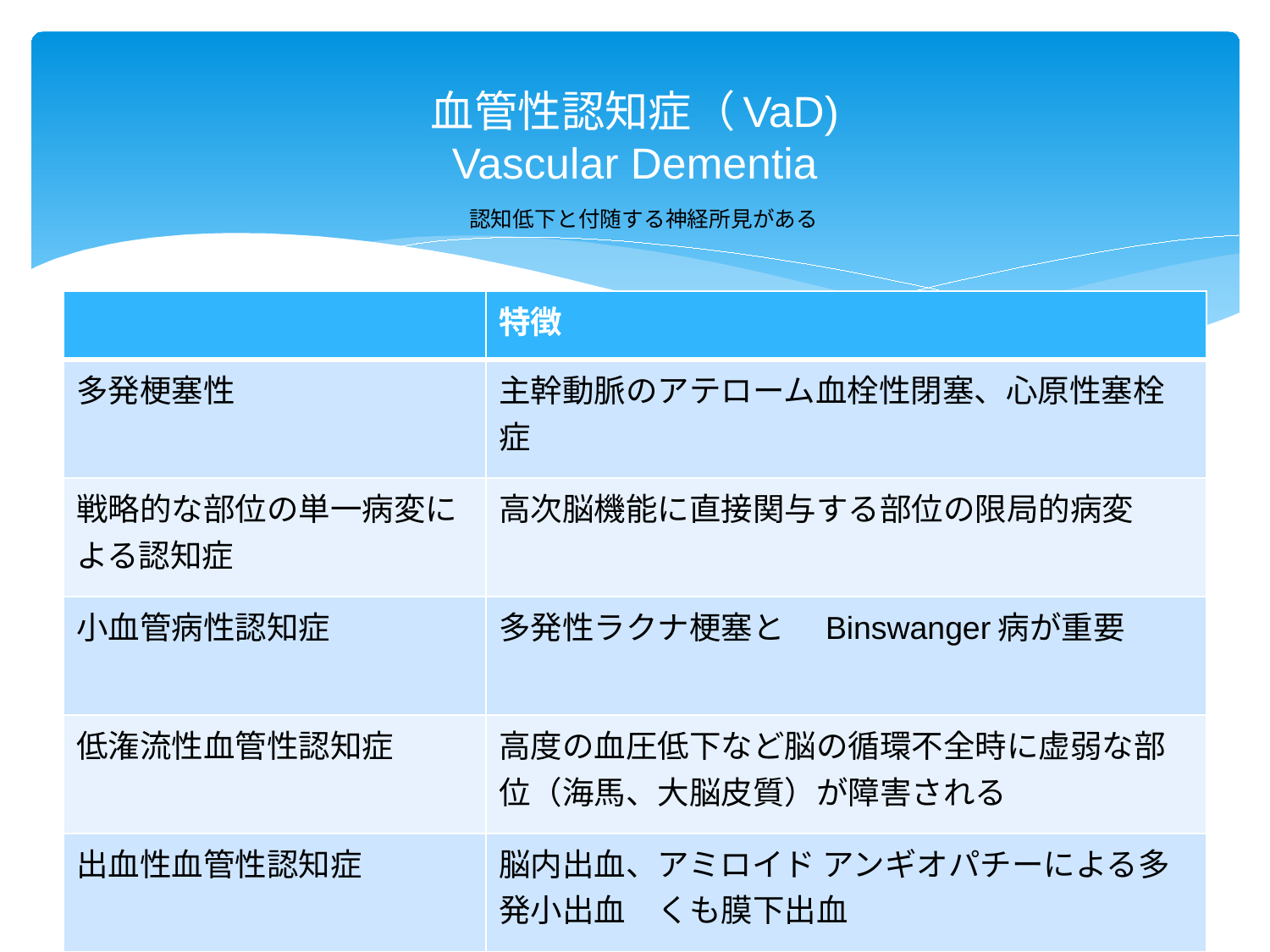

# 血管性認知症（VaD) Vascular Dementia 認知低下と付随する神経所見がある
|  | 特徴 |
| --- | --- |
| 多発梗塞性 | 主幹動脈のアテローム血栓性閉塞、心原性塞栓症 |
| 戦略的な部位の単一病変による認知症 | 高次脳機能に直接関与する部位の限局的病変 |
| 小血管病性認知症 | 多発性ラクナ梗塞と　Binswanger病が重要 |
| 低潅流性血管性認知症 | 高度の血圧低下など脳の循環不全時に虚弱な部位（海馬、大脳皮質）が障害される |
| 出血性血管性認知症 | 脳内出血、アミロイド アンギオパチーによる多発小出血　くも膜下出血 |